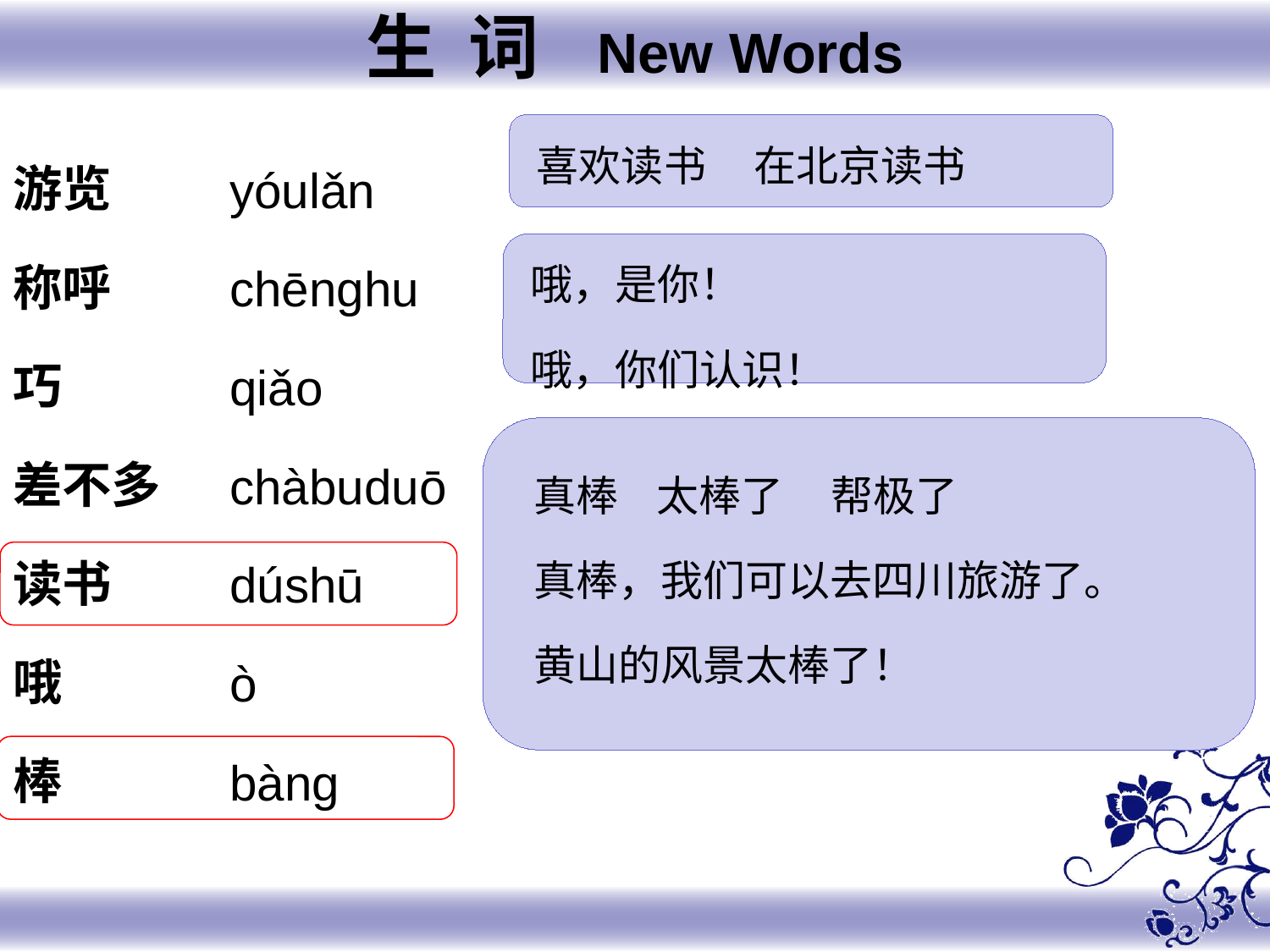

生  词   New Words
喜欢读书     在北京读书

游览
称呼
巧
差不多
读书
哦
棒
yóulǎn
chēnghu
qiǎo
chàbuduō
dúshū
ò
bàng
哦，是你！
哦，你们认识！

真棒    太棒了     帮极了
真棒，我们可以去四川旅游了。
黄山的风景太棒了！